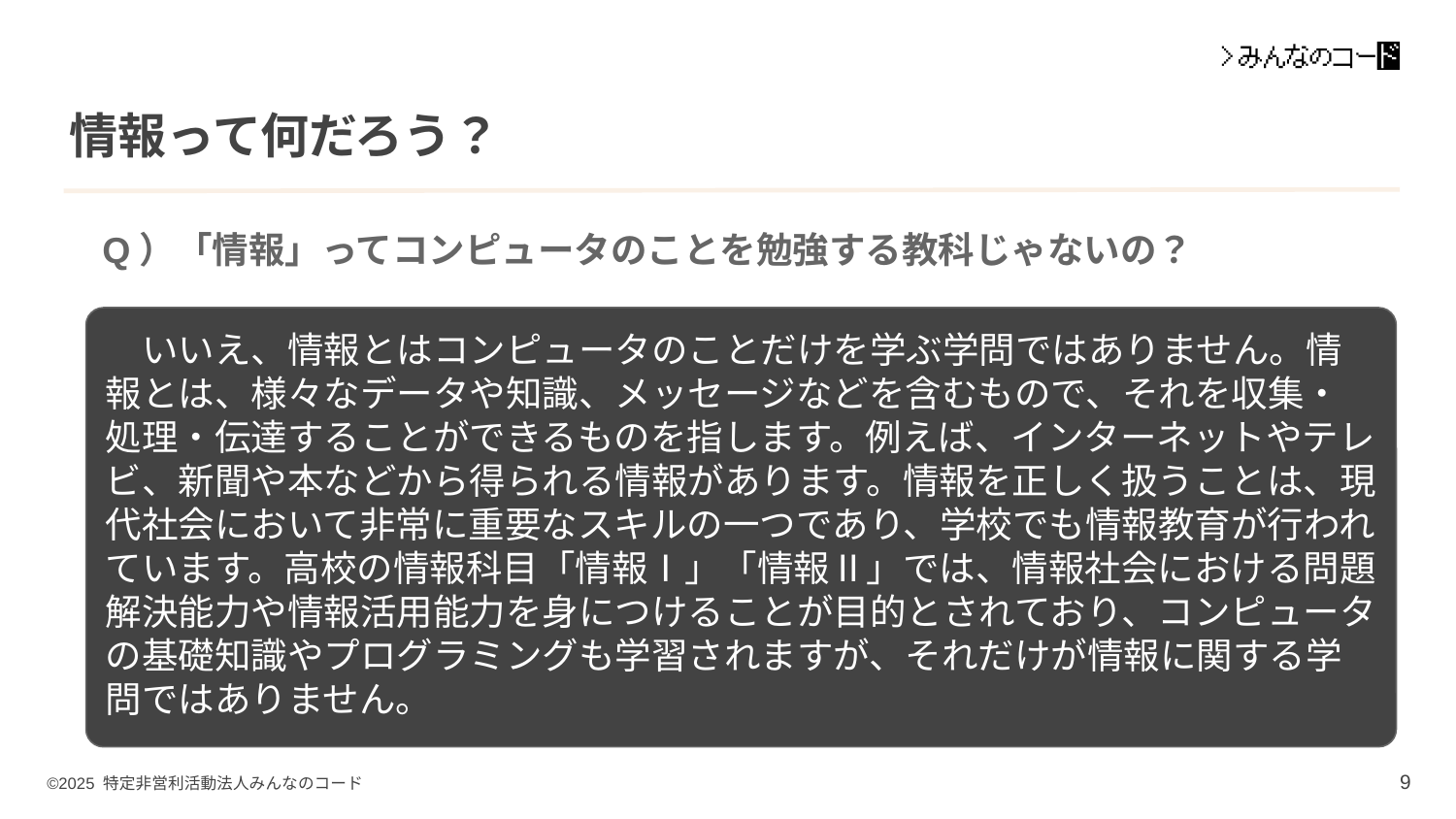

# 情報って何だろう？
Q）「情報」ってコンピュータのことを勉強する教科じゃないの？
　いいえ、情報とはコンピュータのことだけを学ぶ学問ではありません。情報とは、様々なデータや知識、メッセージなどを含むもので、それを収集・処理・伝達することができるものを指します。例えば、インターネットやテレビ、新聞や本などから得られる情報があります。情報を正しく扱うことは、現代社会において非常に重要なスキルの一つであり、学校でも情報教育が行われています。高校の情報科目「情報Ⅰ」「情報Ⅱ」では、情報社会における問題解決能力や情報活用能力を身につけることが目的とされており、コンピュータの基礎知識やプログラミングも学習されますが、それだけが情報に関する学問ではありません。